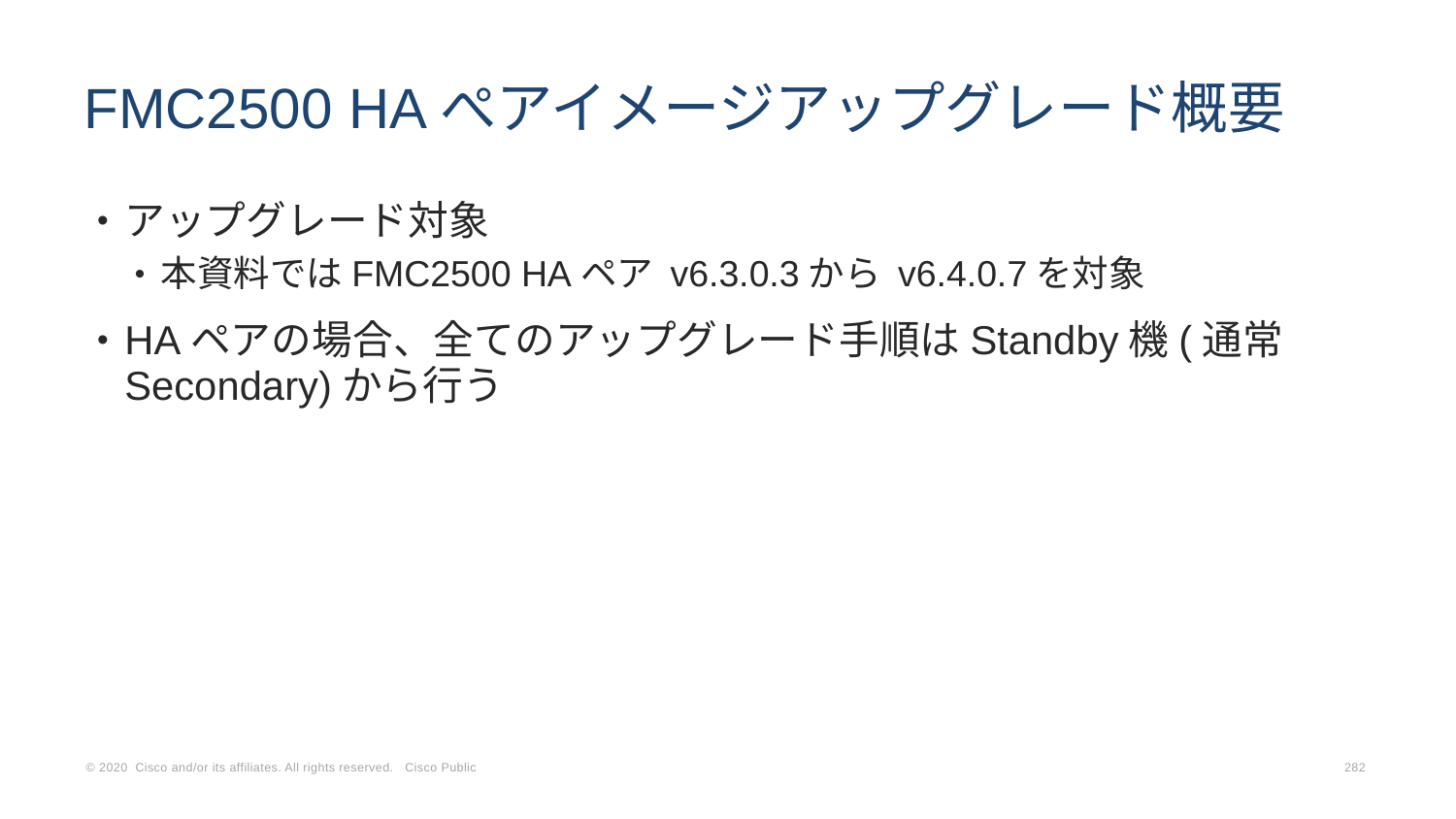

# FMC2500 HAぺアイメージアップグレード概要
アップグレード対象
本資料ではFMC2500 HAペア v6.3.0.3から v6.4.0.7を対象
HAペアの場合、全てのアップグレード手順はStandby機(通常Secondary)から行う